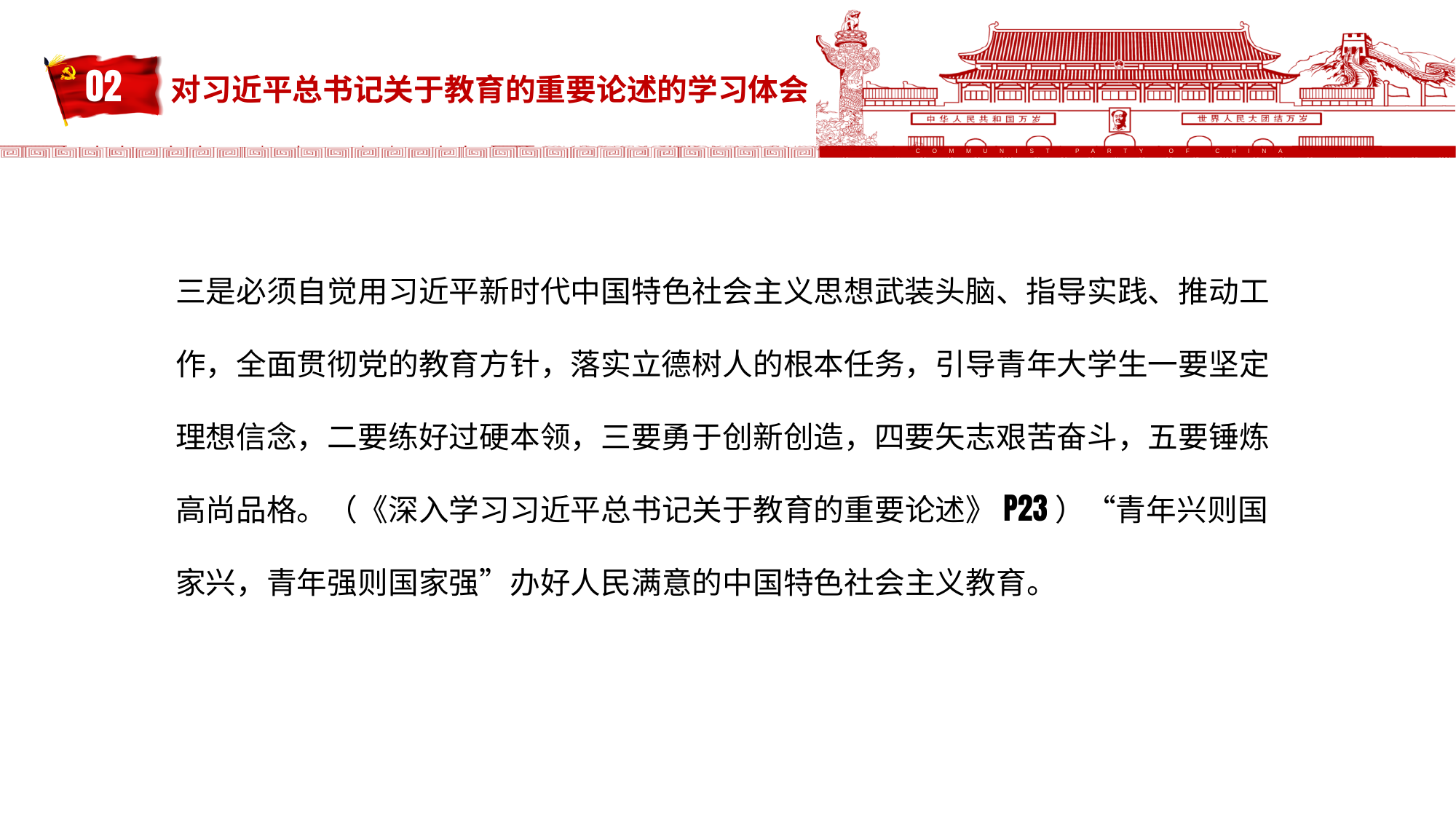

对习近平总书记关于教育的重要论述的学习体会
三是必须自觉用习近平新时代中国特色社会主义思想武装头脑、指导实践、推动工作，全面贯彻党的教育方针，落实立德树人的根本任务，引导青年大学生一要坚定理想信念，二要练好过硬本领，三要勇于创新创造，四要矢志艰苦奋斗，五要锤炼高尚品格。（《深入学习习近平总书记关于教育的重要论述》P23）“青年兴则国家兴，青年强则国家强”办好人民满意的中国特色社会主义教育。